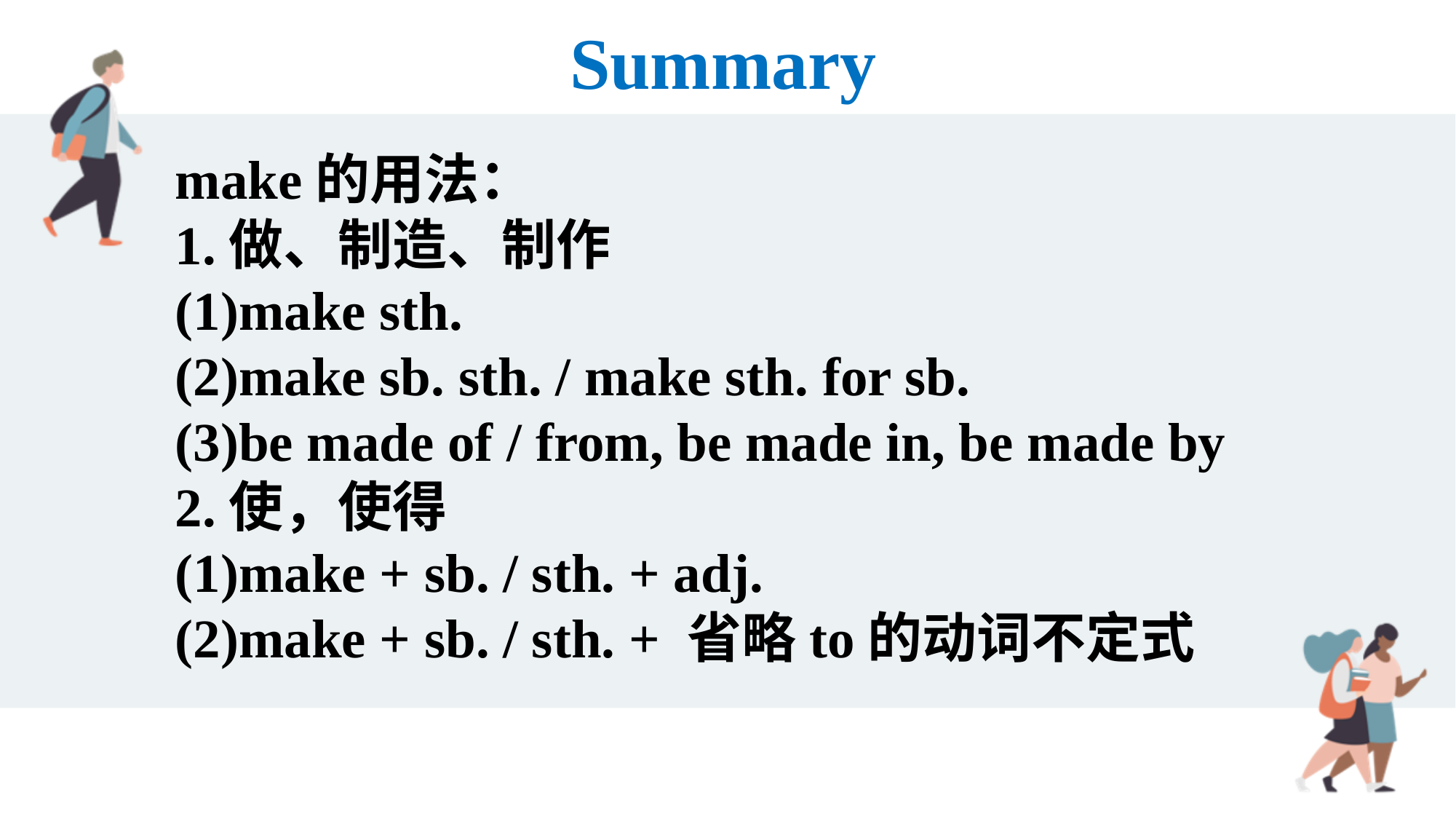

Summary
make的用法：
1.做、制造、制作
(1)make sth.
(2)make sb. sth. / make sth. for sb.
(3)be made of / from, be made in, be made by
2.使，使得
(1)make + sb. / sth. + adj.
(2)make + sb. / sth. + 省略to的动词不定式